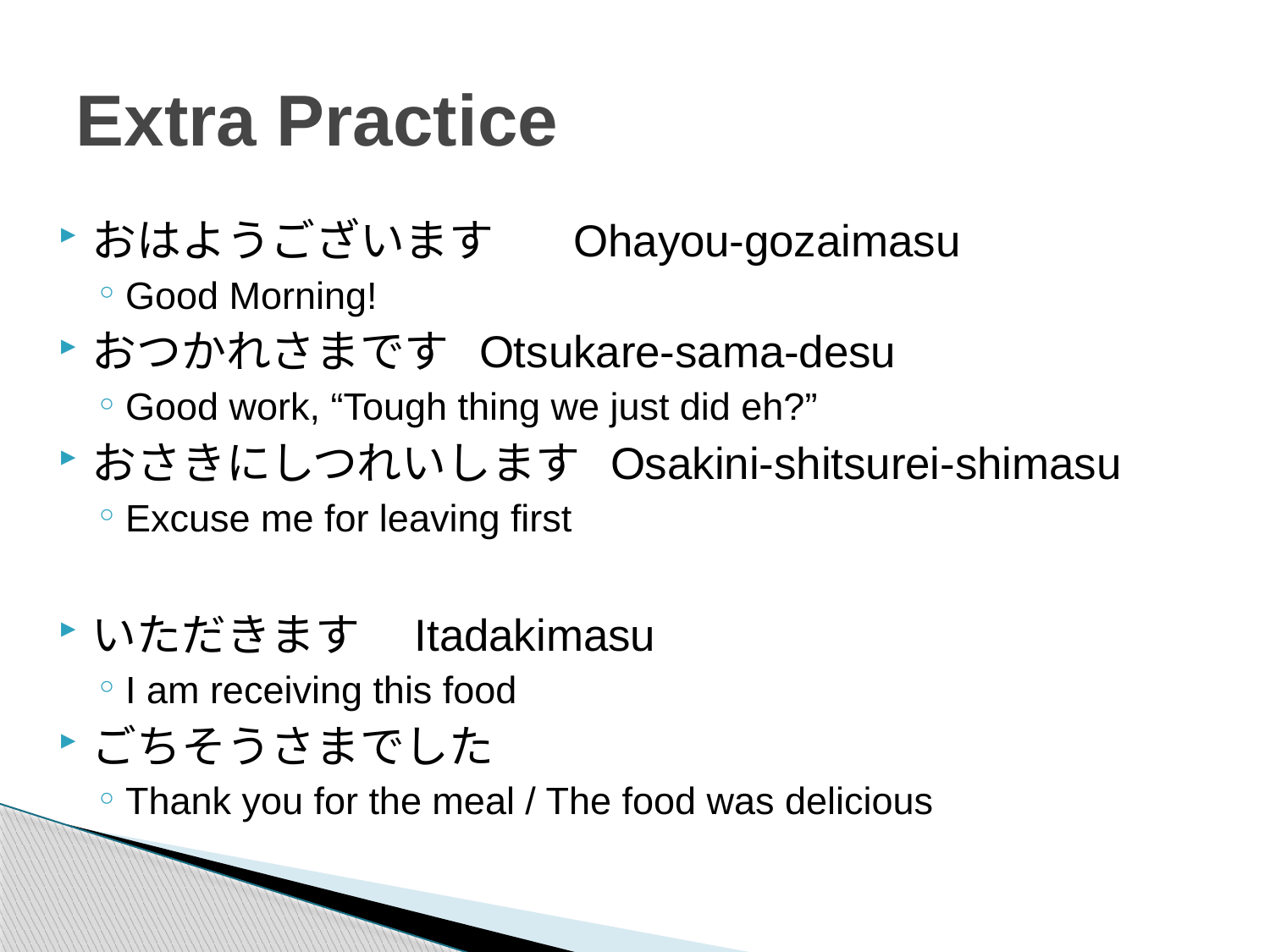

# Extra Practice
おはようございます       Ohayou-gozaimasu
Good Morning!
おつかれさまです  Otsukare-sama-desu
Good work, “Tough thing we just did eh?”
おさきにしつれいします  Osakini-shitsurei-shimasu
Excuse me for leaving first

いただきます　Itadakimasu
I am receiving this food
ごちそうさまでした
Thank you for the meal / The food was delicious